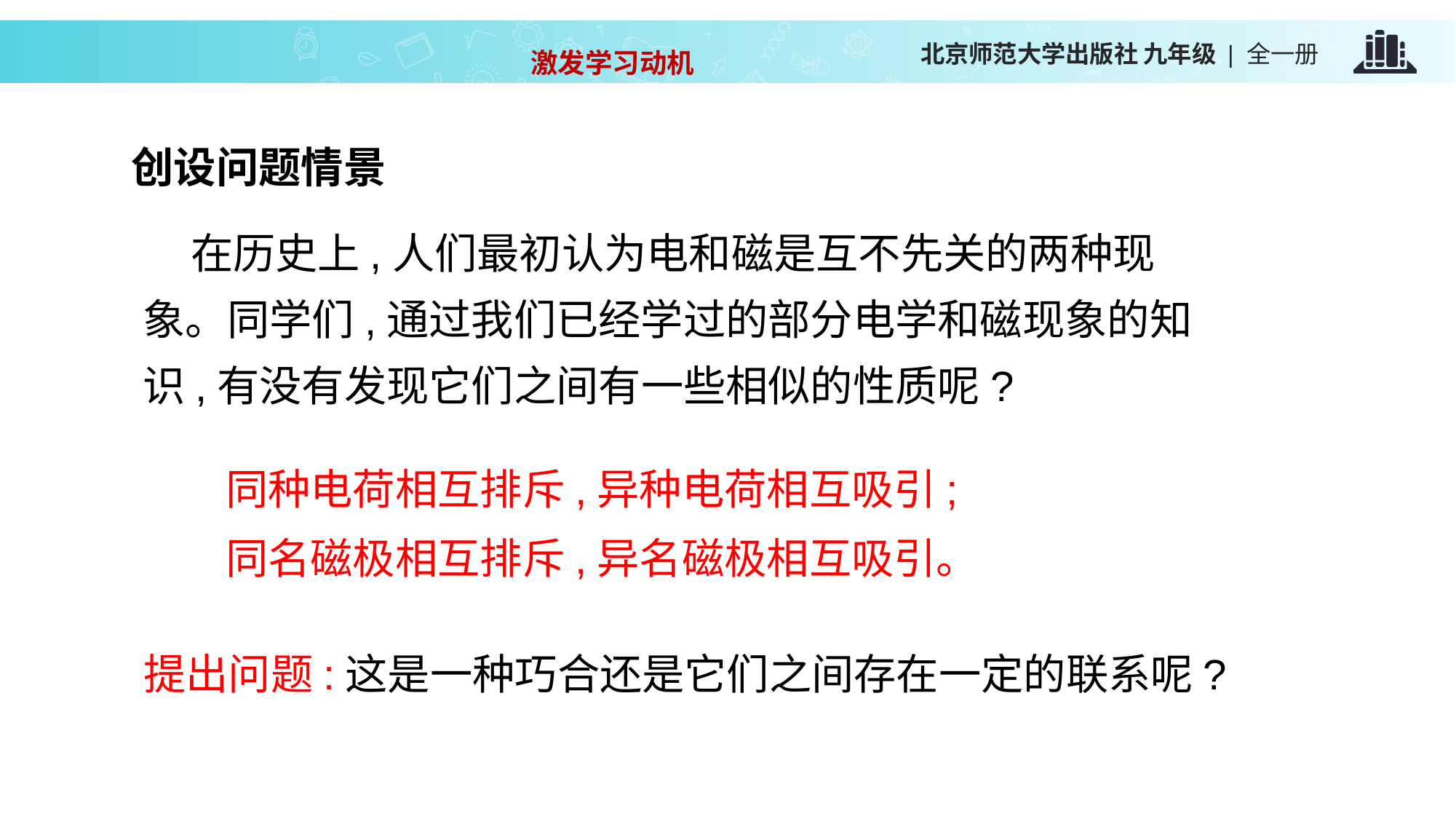

激发学习动机
创设问题情景
    在历史上,人们最初认为电和磁是互不先关的两种现象。同学们,通过我们已经学过的部分电学和磁现象的知识,有没有发现它们之间有一些相似的性质呢?
同种电荷相互排斥,异种电荷相互吸引;
同名磁极相互排斥,异名磁极相互吸引。
提出问题:这是一种巧合还是它们之间存在一定的联系呢?